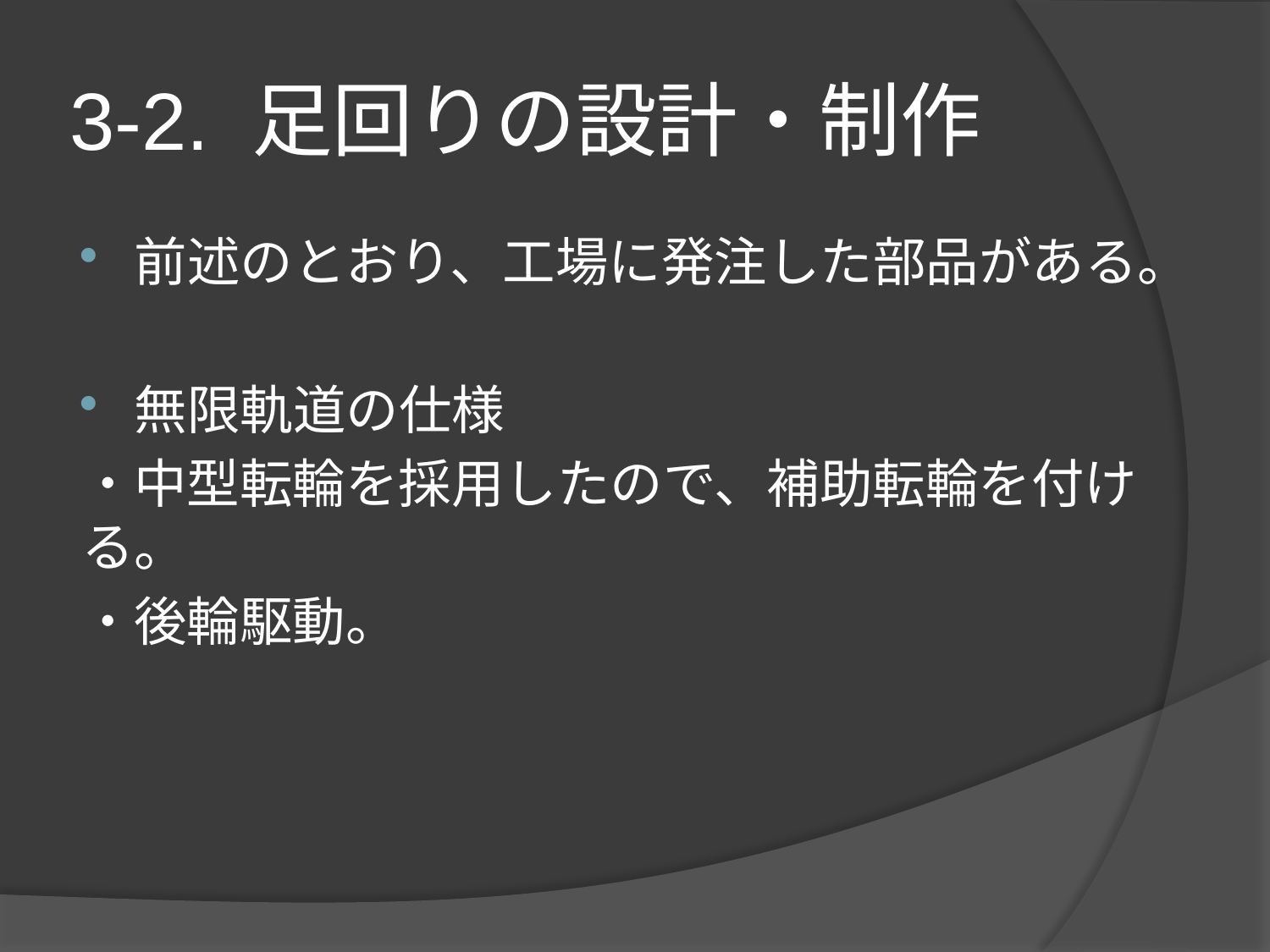

# 3-2. 足回りの設計・制作
前述のとおり、工場に発注した部品がある。

無限軌道の仕様
・中型転輪を採用したので、補助転輪を付ける。
・後輪駆動。